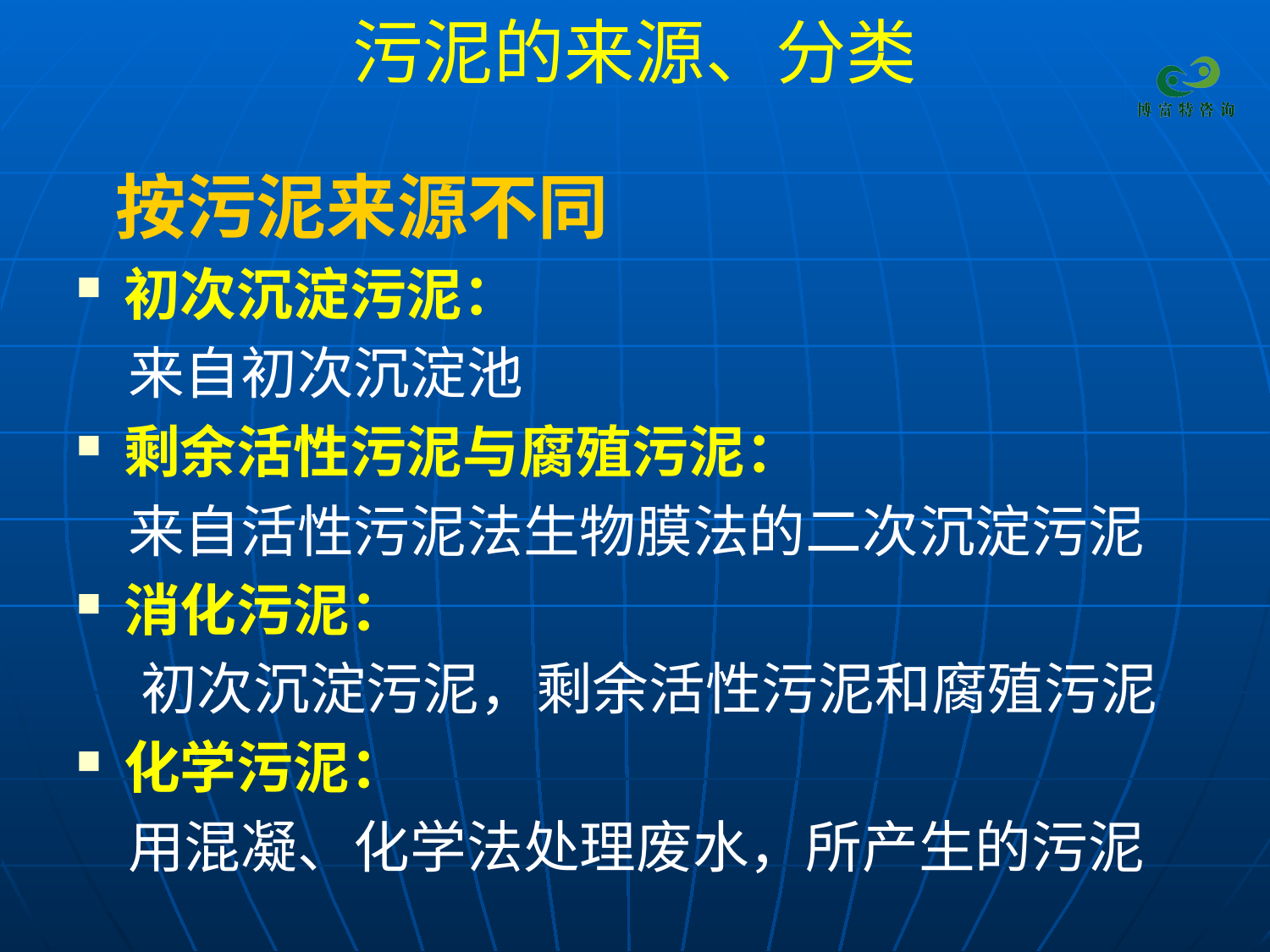

# 污泥的来源、分类
  按污泥来源不同
初次沉淀污泥：
   来自初次沉淀池
剩余活性污泥与腐殖污泥：
   来自活性污泥法生物膜法的二次沉淀污泥
消化污泥：
    初次沉淀污泥，剩余活性污泥和腐殖污泥
化学污泥：
   用混凝、化学法处理废水，所产生的污泥